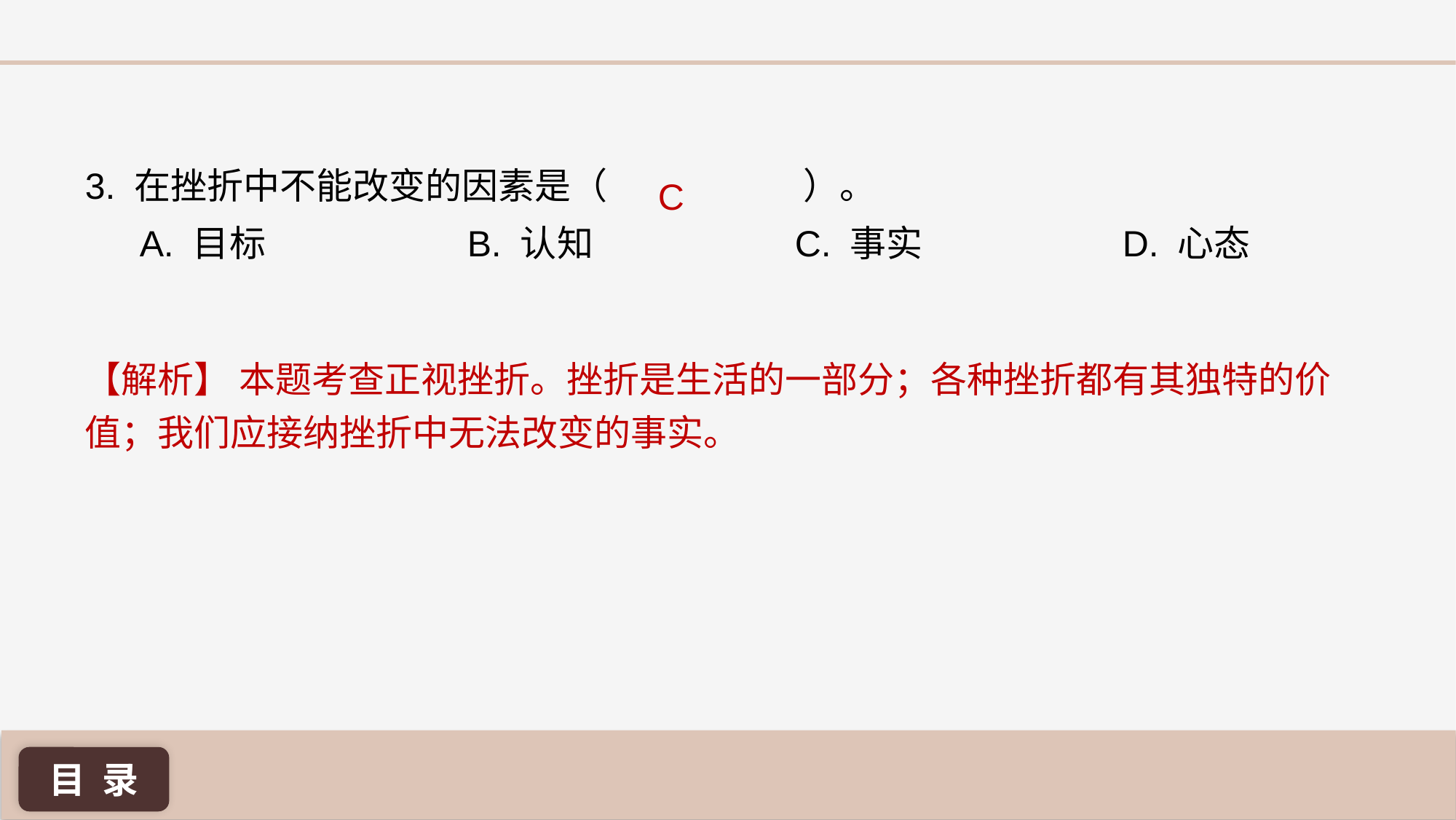

3. 在挫折中不能改变的因素是（		 ）。
A. 目标 		B. 认知 		C. 事实 		D. 心态
C
【解析】 本题考查正视挫折。挫折是生活的一部分；各种挫折都有其独特的价值；我们应接纳挫折中无法改变的事实。